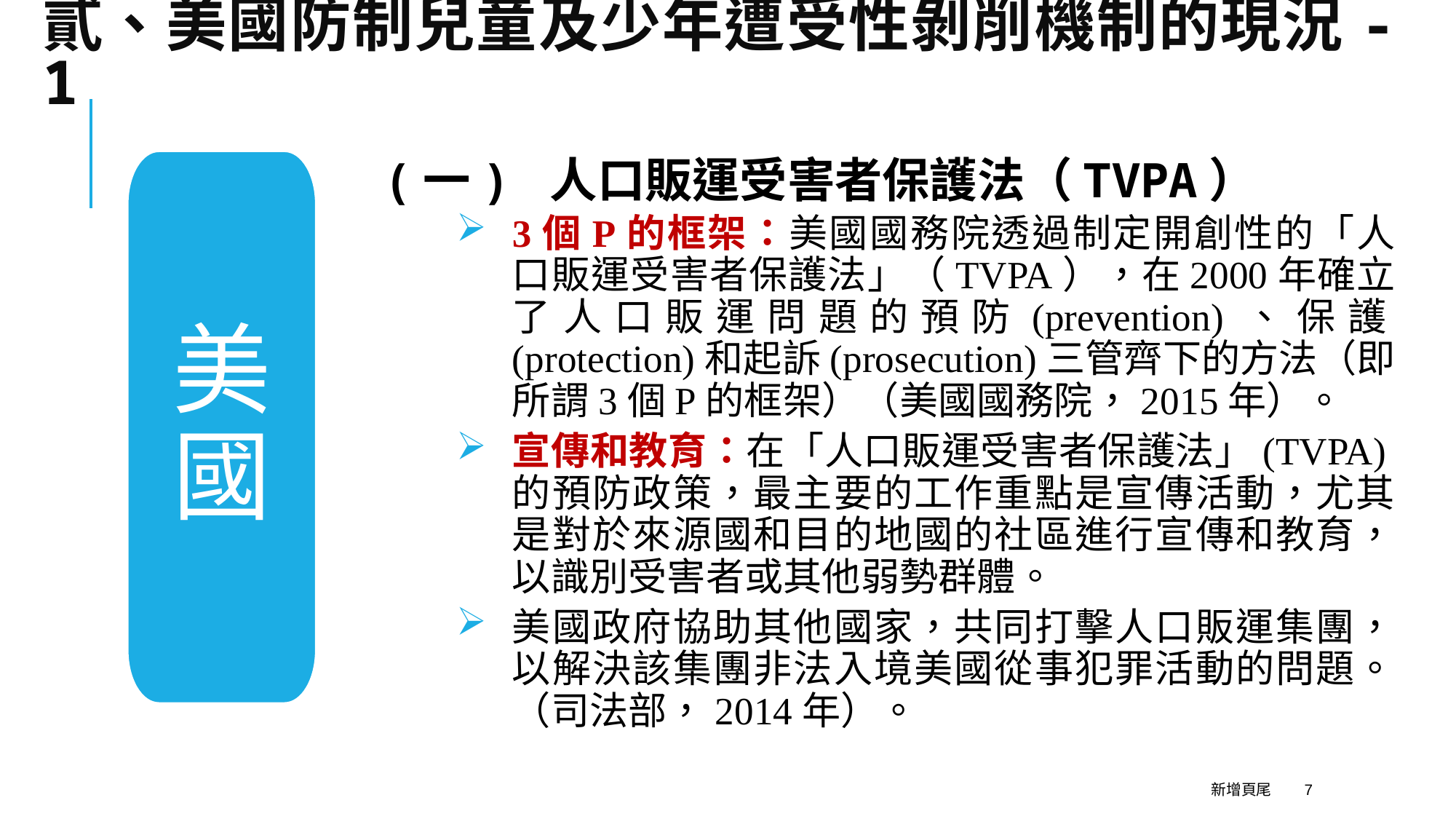

# 貳、美國防制兒童及少年遭受性剝削機制的現況-1
美國
 (一) 人口販運受害者保護法（TVPA）
3個P的框架：美國國務院透過制定開創性的「人口販運受害者保護法」（TVPA），在2000年確立了人口販運問題的預防(prevention)、保護(protection)和起訴(prosecution)三管齊下的方法（即所謂3個P的框架）（美國國務院，2015年）。
宣傳和教育：在「人口販運受害者保護法」(TVPA)的預防政策，最主要的工作重點是宣傳活動，尤其是對於來源國和目的地國的社區進行宣傳和教育，以識別受害者或其他弱勢群體。
美國政府協助其他國家，共同打擊人口販運集團，以解決該集團非法入境美國從事犯罪活動的問題。（司法部，2014年）。

新增頁尾
7